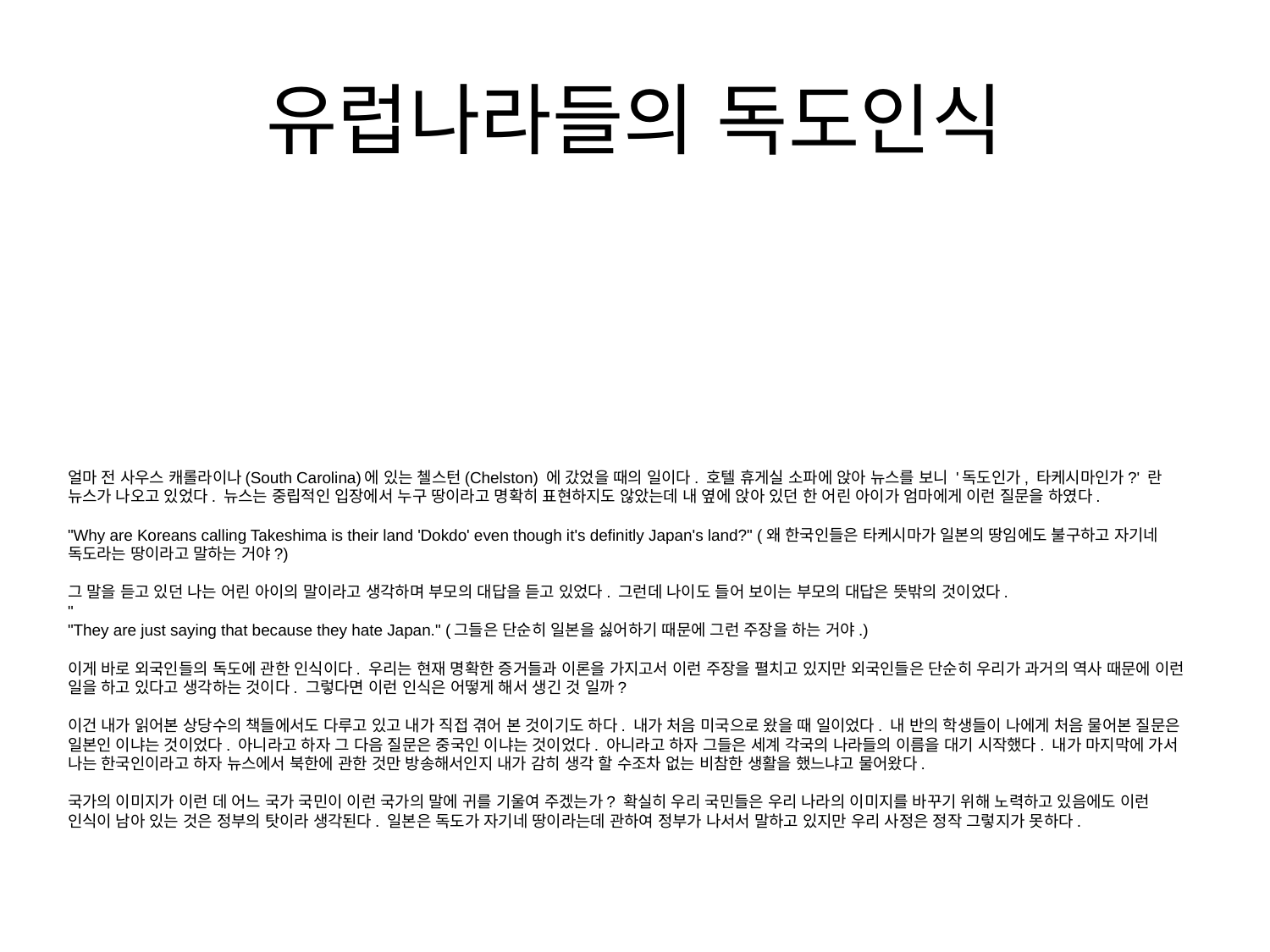

# 유럽나라들의 독도인식

얼마 전 사우스 캐롤라이나(South Carolina)에 있는 첼스턴(Chelston) 에 갔었을 때의 일이다. 호텔 휴게실 소파에 앉아 뉴스를 보니 '독도인가, 타케시마인가?' 란 뉴스가 나오고 있었다. 뉴스는 중립적인 입장에서 누구 땅이라고 명확히 표현하지도 않았는데 내 옆에 앉아 있던 한 어린 아이가 엄마에게 이런 질문을 하였다.
"Why are Koreans calling Takeshima is their land 'Dokdo' even though it's definitly Japan's land?" (왜 한국인들은 타케시마가 일본의 땅임에도 불구하고 자기네 독도라는 땅이라고 말하는 거야?)
그 말을 듣고 있던 나는 어린 아이의 말이라고 생각하며 부모의 대답을 듣고 있었다. 그런데 나이도 들어 보이는 부모의 대답은 뜻밖의 것이었다.
"
"They are just saying that because they hate Japan." (그들은 단순히 일본을 싫어하기 때문에 그런 주장을 하는 거야.)
이게 바로 외국인들의 독도에 관한 인식이다. 우리는 현재 명확한 증거들과 이론을 가지고서 이런 주장을 펼치고 있지만 외국인들은 단순히 우리가 과거의 역사 때문에 이런 일을 하고 있다고 생각하는 것이다. 그렇다면 이런 인식은 어떻게 해서 생긴 것 일까?
이건 내가 읽어본 상당수의 책들에서도 다루고 있고 내가 직접 겪어 본 것이기도 하다. 내가 처음 미국으로 왔을 때 일이었다. 내 반의 학생들이 나에게 처음 물어본 질문은 일본인 이냐는 것이었다. 아니라고 하자 그 다음 질문은 중국인 이냐는 것이었다. 아니라고 하자 그들은 세계 각국의 나라들의 이름을 대기 시작했다. 내가 마지막에 가서 나는 한국인이라고 하자 뉴스에서 북한에 관한 것만 방송해서인지 내가 감히 생각 할 수조차 없는 비참한 생활을 했느냐고 물어왔다.
국가의 이미지가 이런 데 어느 국가 국민이 이런 국가의 말에 귀를 기울여 주겠는가? 확실히 우리 국민들은 우리 나라의 이미지를 바꾸기 위해 노력하고 있음에도 이런 인식이 남아 있는 것은 정부의 탓이라 생각된다. 일본은 독도가 자기네 땅이라는데 관하여 정부가 나서서 말하고 있지만 우리 사정은 정작 그렇지가 못하다.